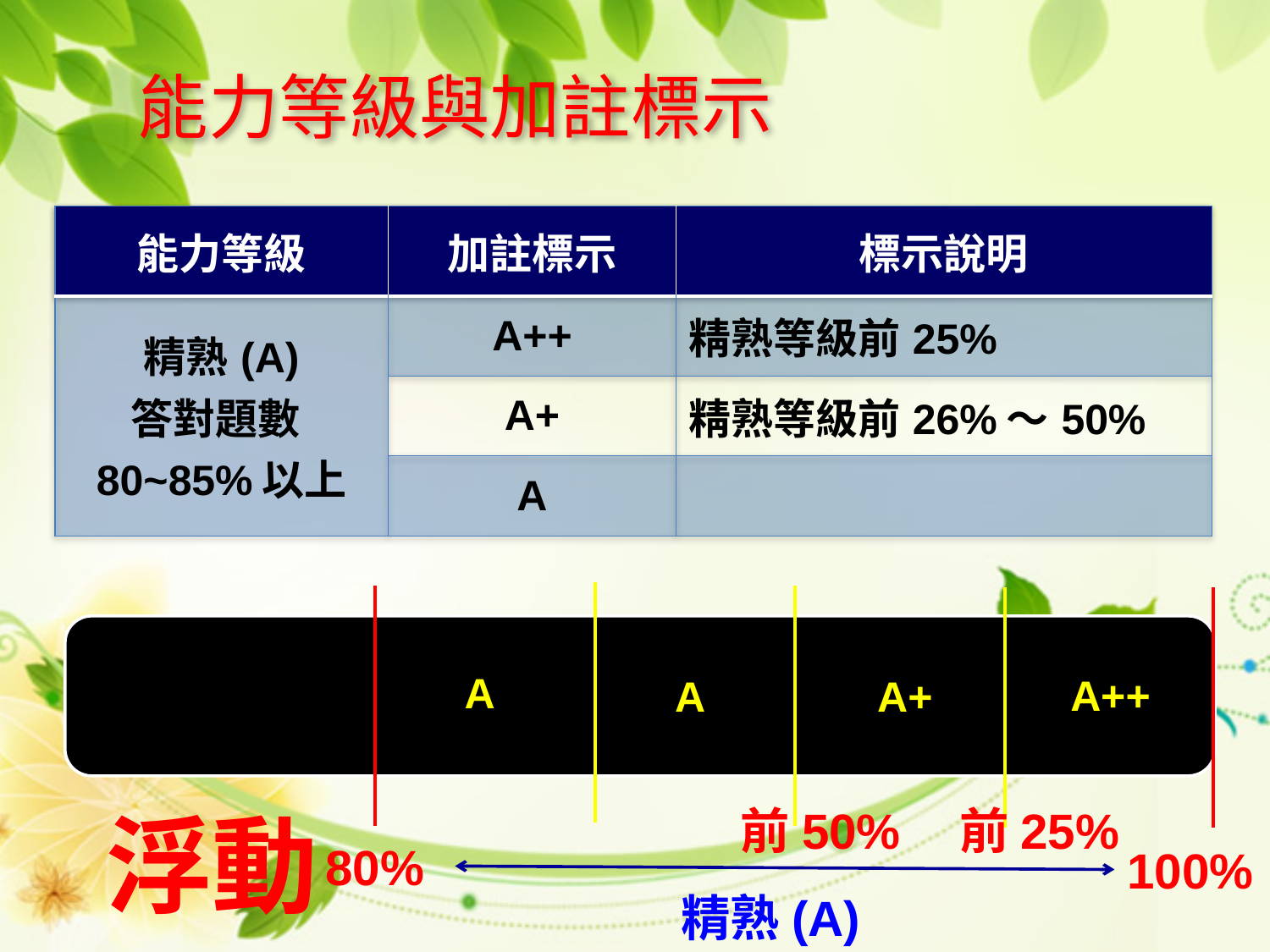

# 能力等級與加註標示
| 能力等級 | 加註標示 | 標示說明 |
| --- | --- | --- |
| 精熟(A) 答對題數80~85%以上 | A++ | 精熟等級前25% |
|  | A+ | 精熟等級前26%～50% |
|  | A |  |

A
A++
A
A+
浮動
前25%
前50%
80%
100%
精熟(A)